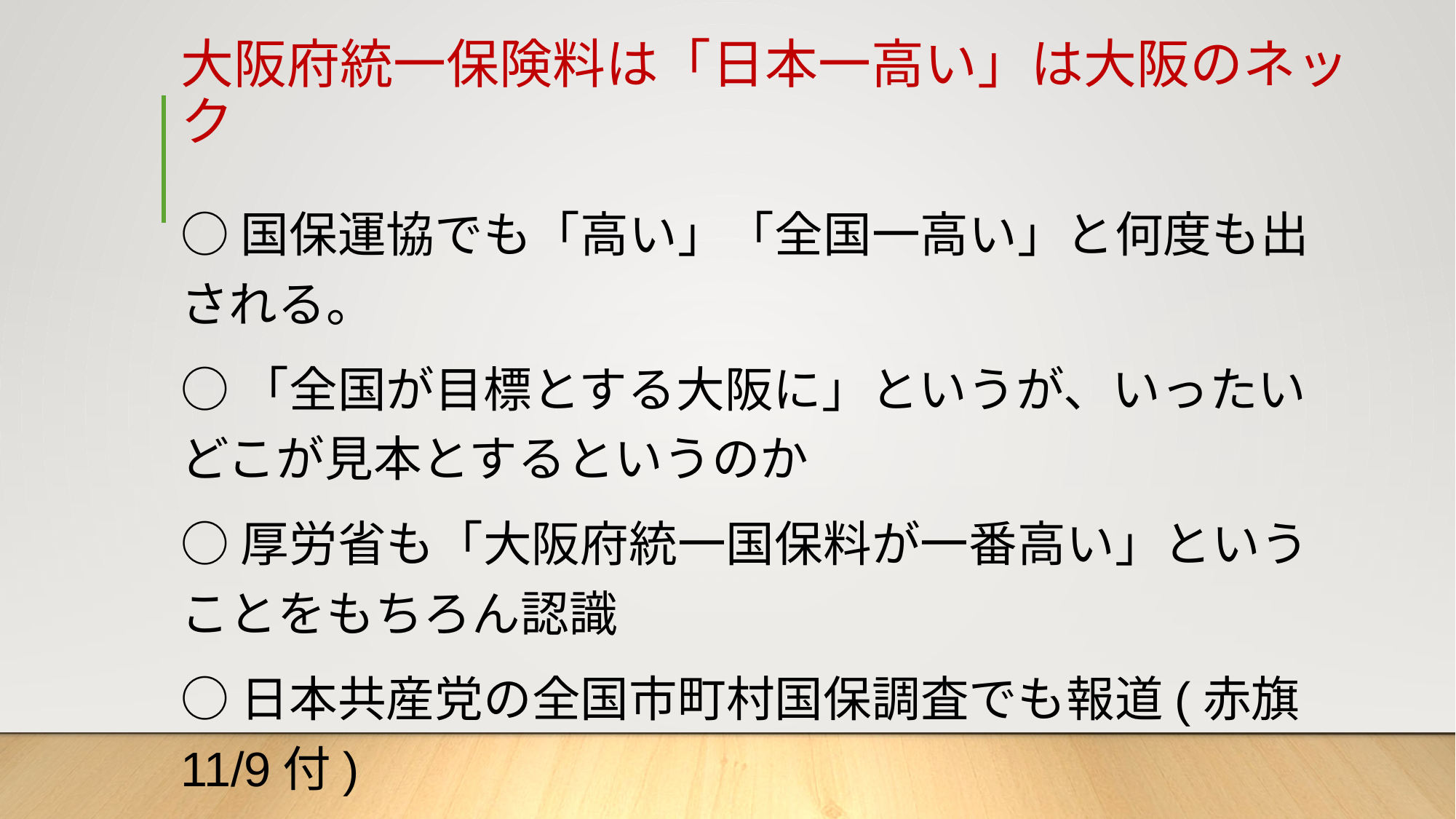

# 大阪府統一保険料は「日本一高い」は大阪のネック
○国保運協でも「高い」「全国一高い」と何度も出される。
○「全国が目標とする大阪に」というが、いったいどこが見本とするというのか
○厚労省も「大阪府統一国保料が一番高い」ということをもちろん認識
○日本共産党の全国市町村国保調査でも報道(赤旗11/9付)